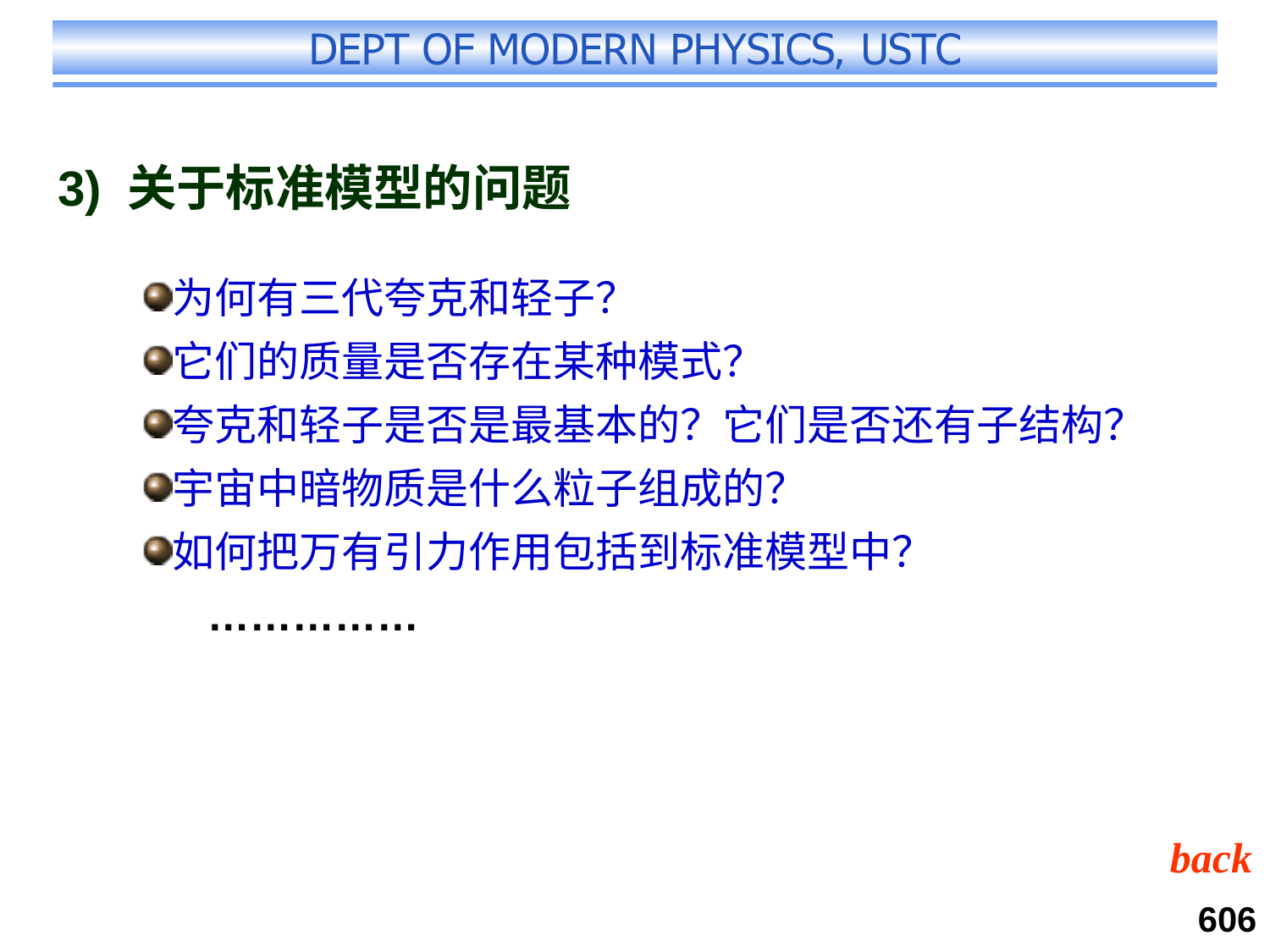

3) 关于标准模型的问题
为何有三代夸克和轻子？
它们的质量是否存在某种模式？
夸克和轻子是否是最基本的？它们是否还有子结构？
宇宙中暗物质是什么粒子组成的？
如何把万有引力作用包括到标准模型中？
	……………
back
606